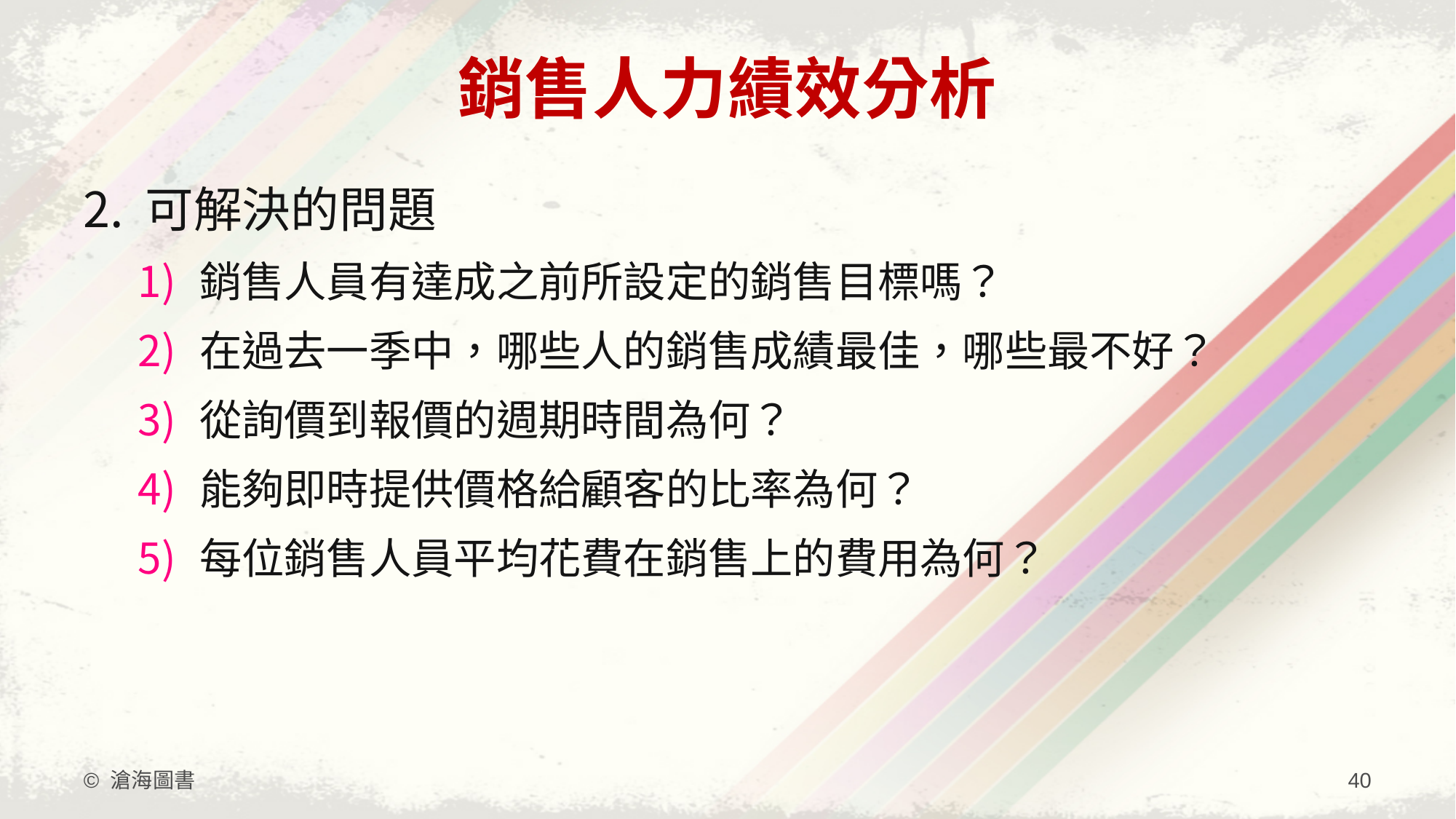

# 銷售人力績效分析
可解決的問題
銷售人員有達成之前所設定的銷售目標嗎？
在過去一季中，哪些人的銷售成績最佳，哪些最不好？
從詢價到報價的週期時間為何？
能夠即時提供價格給顧客的比率為何？
每位銷售人員平均花費在銷售上的費用為何？
© 滄海圖書
40